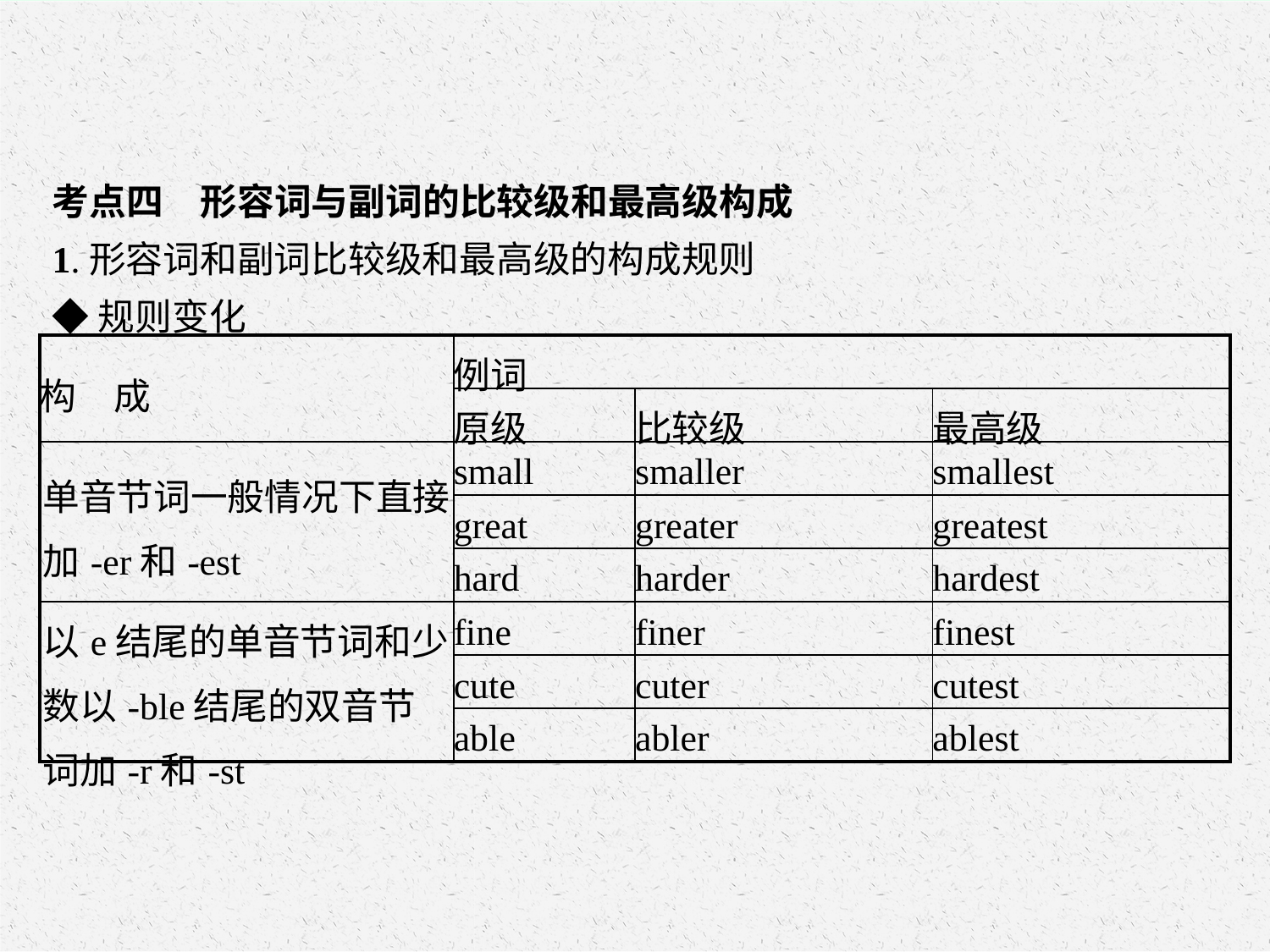

考点四　形容词与副词的比较级和最高级构成
1.形容词和副词比较级和最高级的构成规则
◆规则变化
| 构　成 | 例词 |  |  |
| --- | --- | --- | --- |
|  | 原级 | 比较级 | 最高级 |
| 单音节词一般情况下直接加-er和-est | small | smaller | smallest |
|  | great | greater | greatest |
|  | hard | harder | hardest |
| 以e结尾的单音节词和少数以-ble结尾的双音节词加-r和-st | fine | finer | finest |
|  | cute | cuter | cutest |
|  | able | abler | ablest |